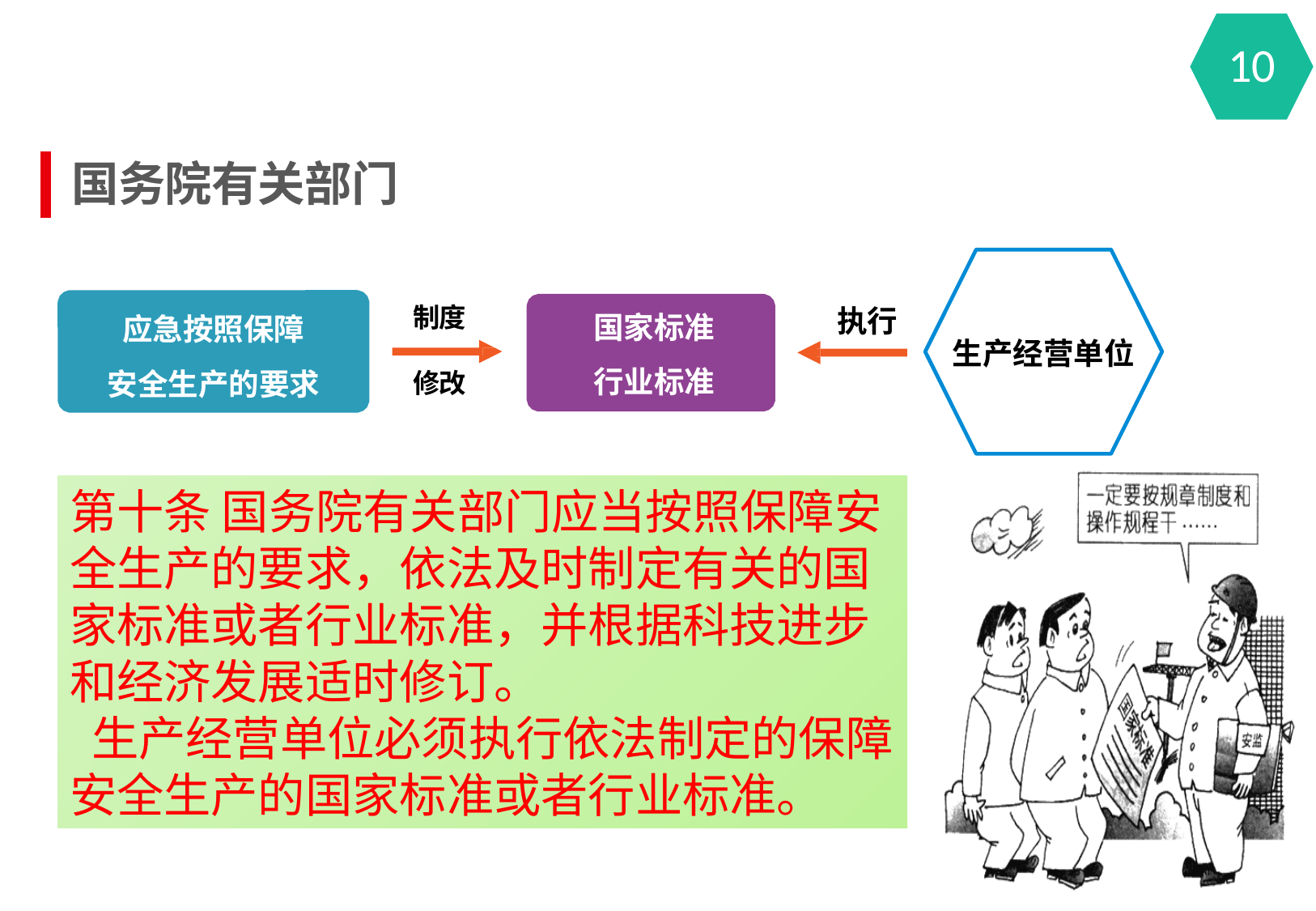

10

国务院有关部门

国家标准 行业标准

应急按照保障 安全生产的要求

制度
执行
生产经营单位

修改

第十条 国务院有关部门应当按照保障安全生产的要求，依法及时制定有关的国家标准或者行业标准，并根据科技进步和经济发展适时修订。
 生产经营单位必须执行依法制定的保障安全生产的国家标准或者行业标准。